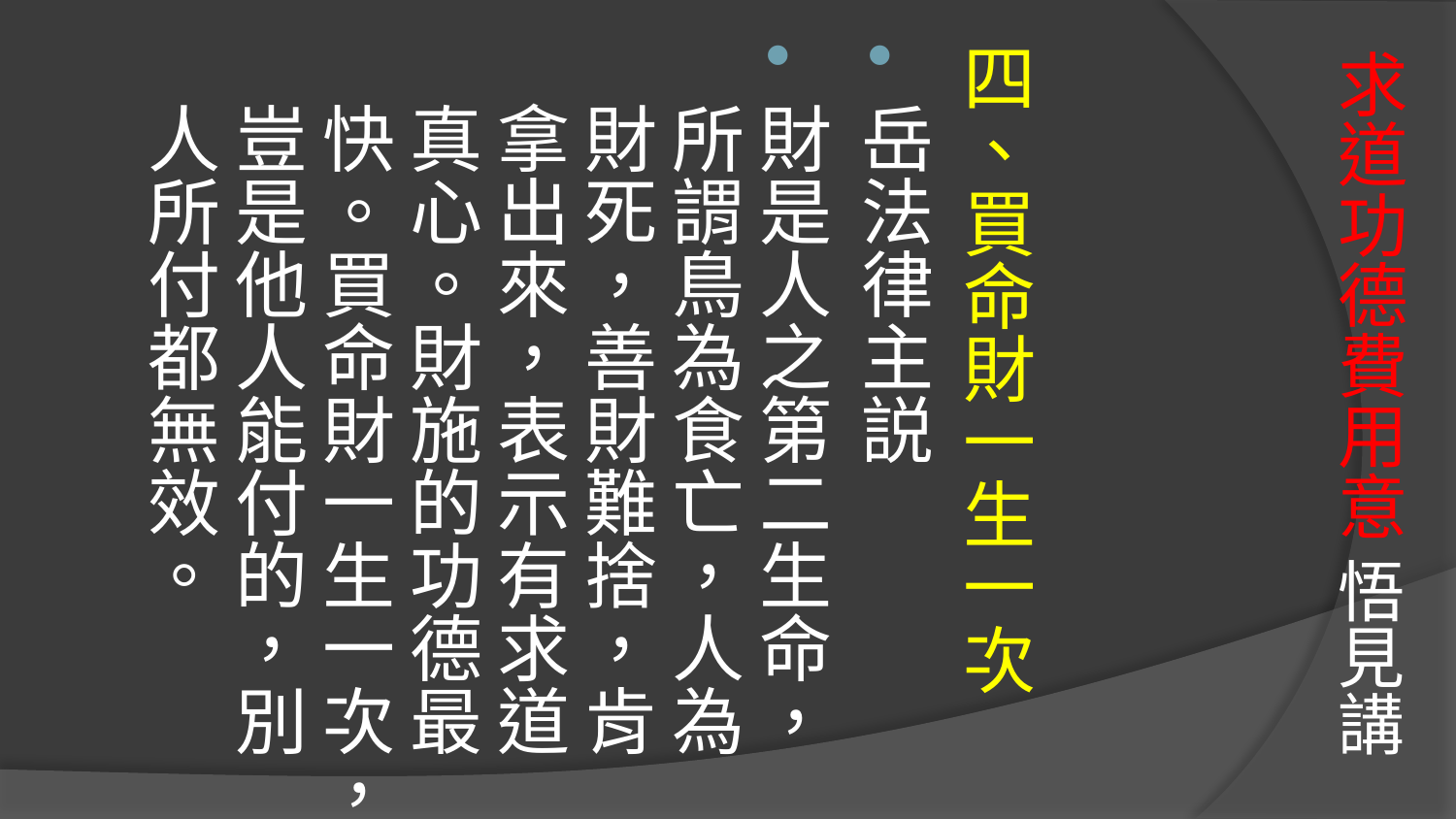

# 求道功德費用意 悟見講
四、買命財一生一次
岳法律主説
財是人之第二生命，所謂鳥為食亡，人為財死，善財難捨，肯拿出來，表示有求道真心。財施的功德最快。買命財一生一次，豈是他人能付的，別人所付都無效。